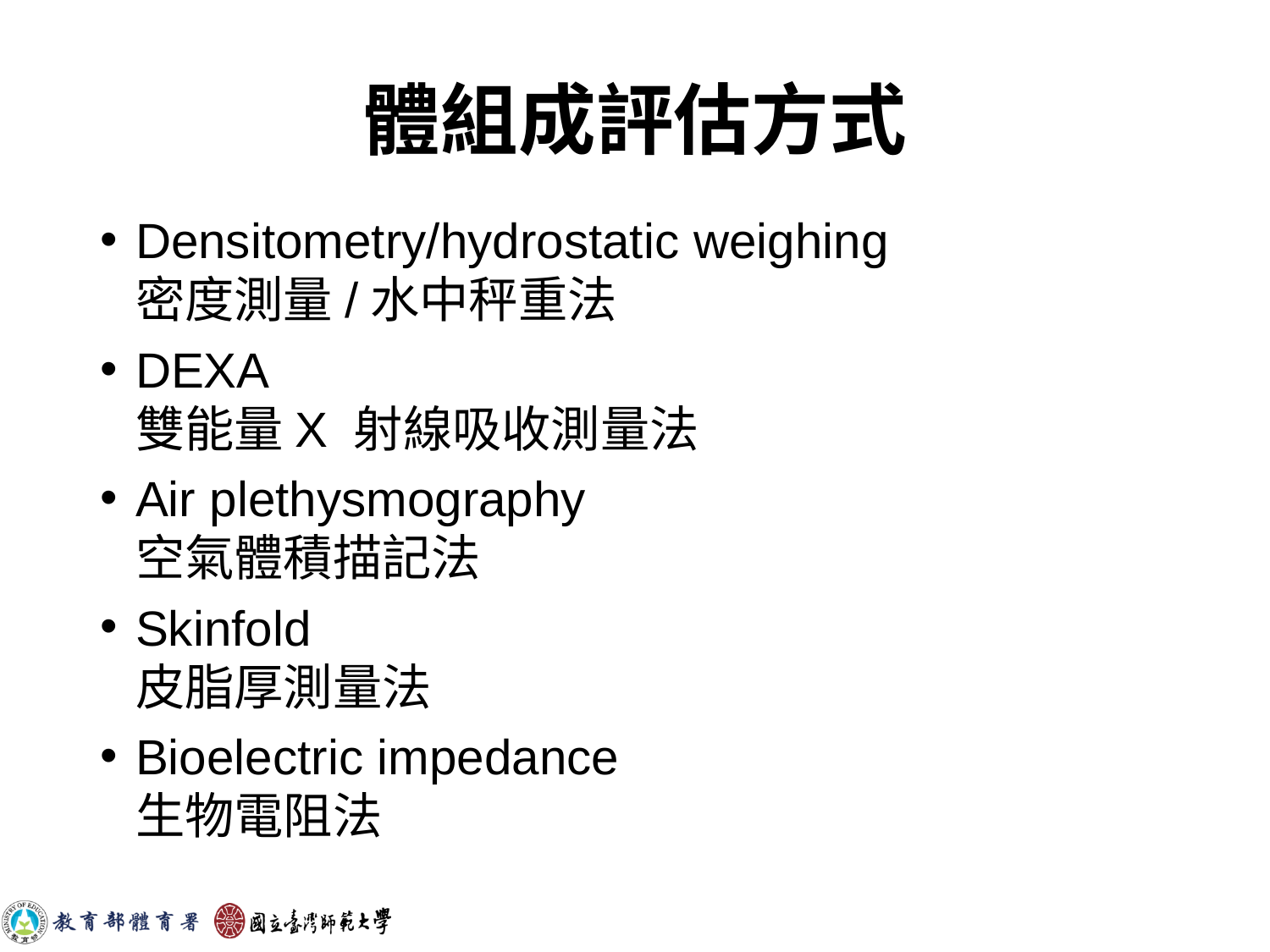

# 體組成評估方式
Densitometry/hydrostatic weighing
密度測量/水中秤重法
DEXA
雙能量X 射線吸收測量法
Air plethysmography
空氣體積描記法
Skinfold
皮脂厚測量法
Bioelectric impedance
生物電阻法